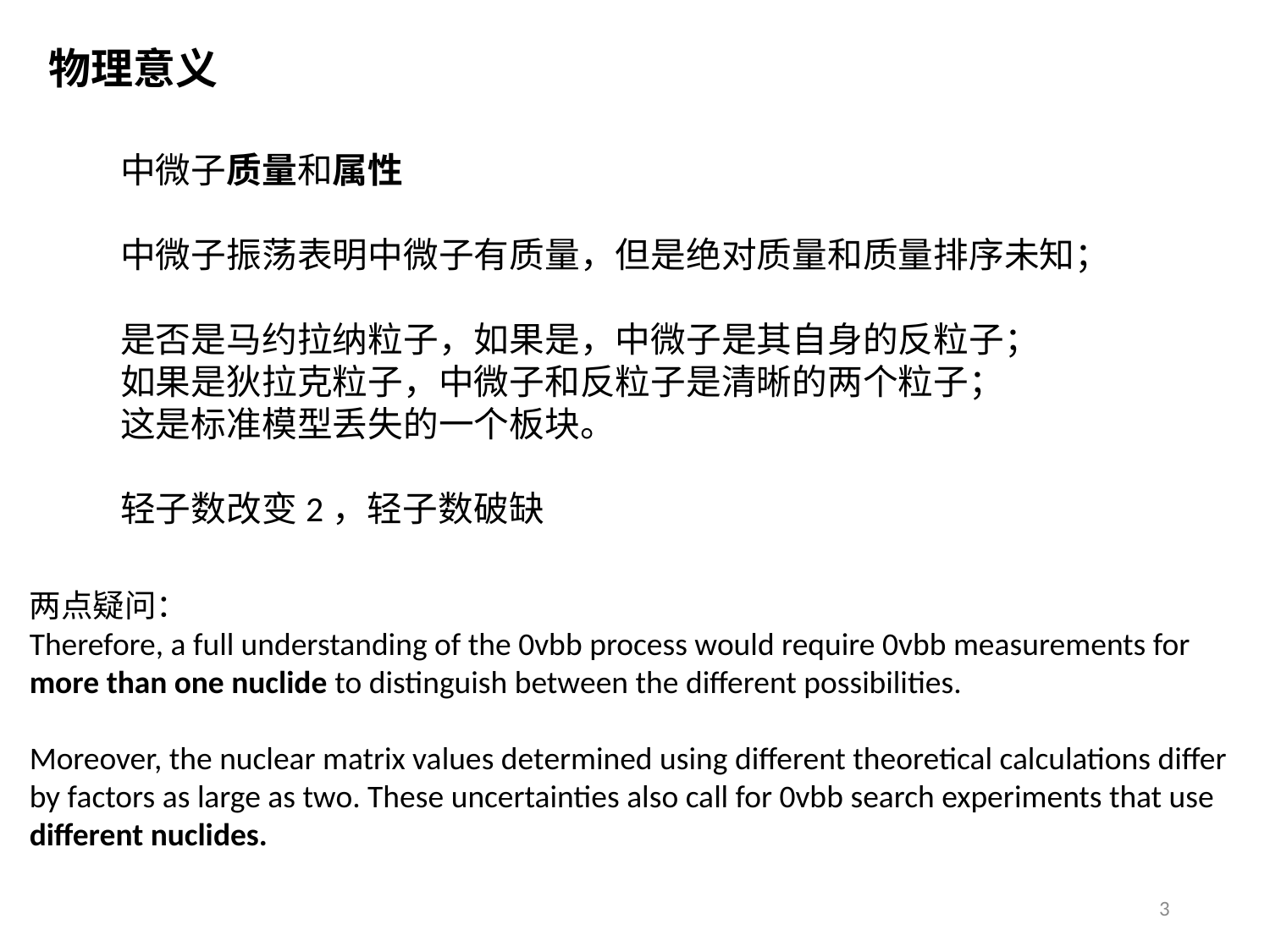

物理意义
中微子质量和属性

中微子振荡表明中微子有质量，但是绝对质量和质量排序未知；

是否是马约拉纳粒子，如果是，中微子是其自身的反粒子；
如果是狄拉克粒子，中微子和反粒子是清晰的两个粒子；
这是标准模型丢失的一个板块。

轻子数改变2，轻子数破缺

两点疑问：
Therefore, a full understanding of the 0vbb process would require 0vbb measurements for more than one nuclide to distinguish between the different possibilities.

Moreover, the nuclear matrix values determined using different theoretical calculations differ by factors as large as two. These uncertainties also call for 0vbb search experiments that use different nuclides.
3